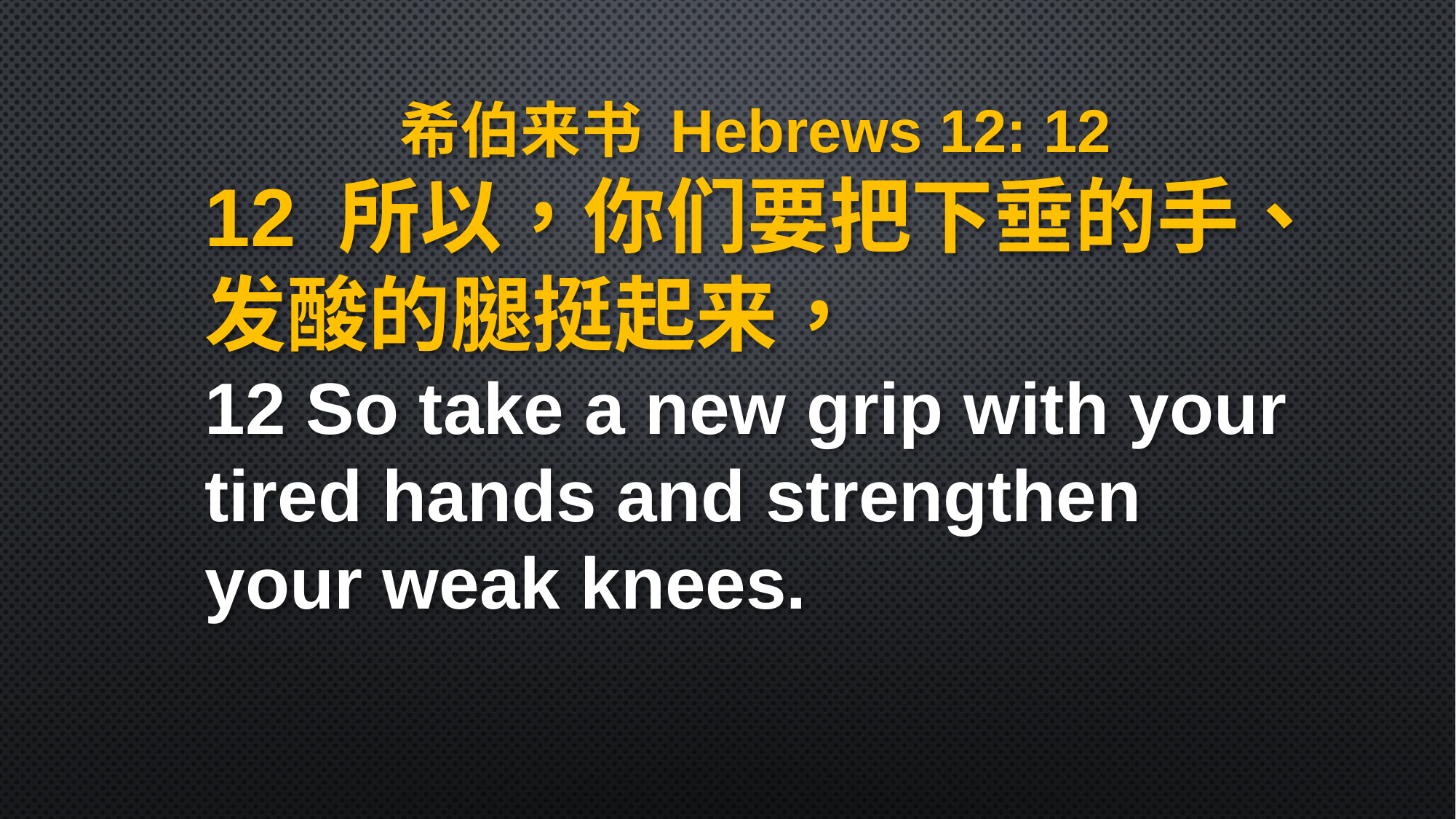

希伯来书 Hebrews 12: 12
12 所以，你们要把下垂的手、
发酸的腿挺起来，
12 So take a new grip with your tired hands and strengthen your weak knees.